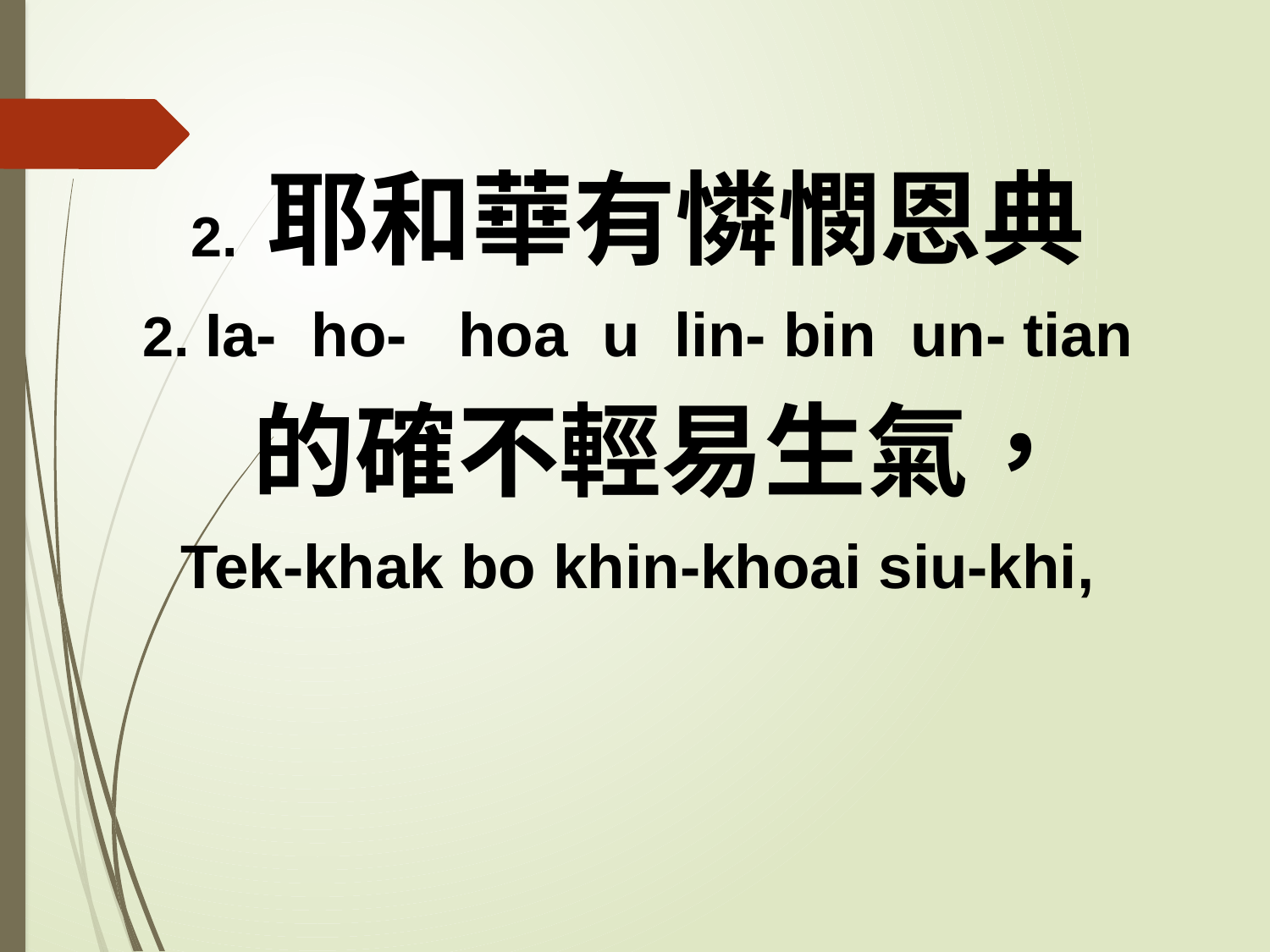

2. 耶和華有憐憫恩典
2. Ia-  ho-   hoa  u  lin- bin  un- tian
 的確不輕易生氣，
Tek-khak bo khin-khoai siu-khi,